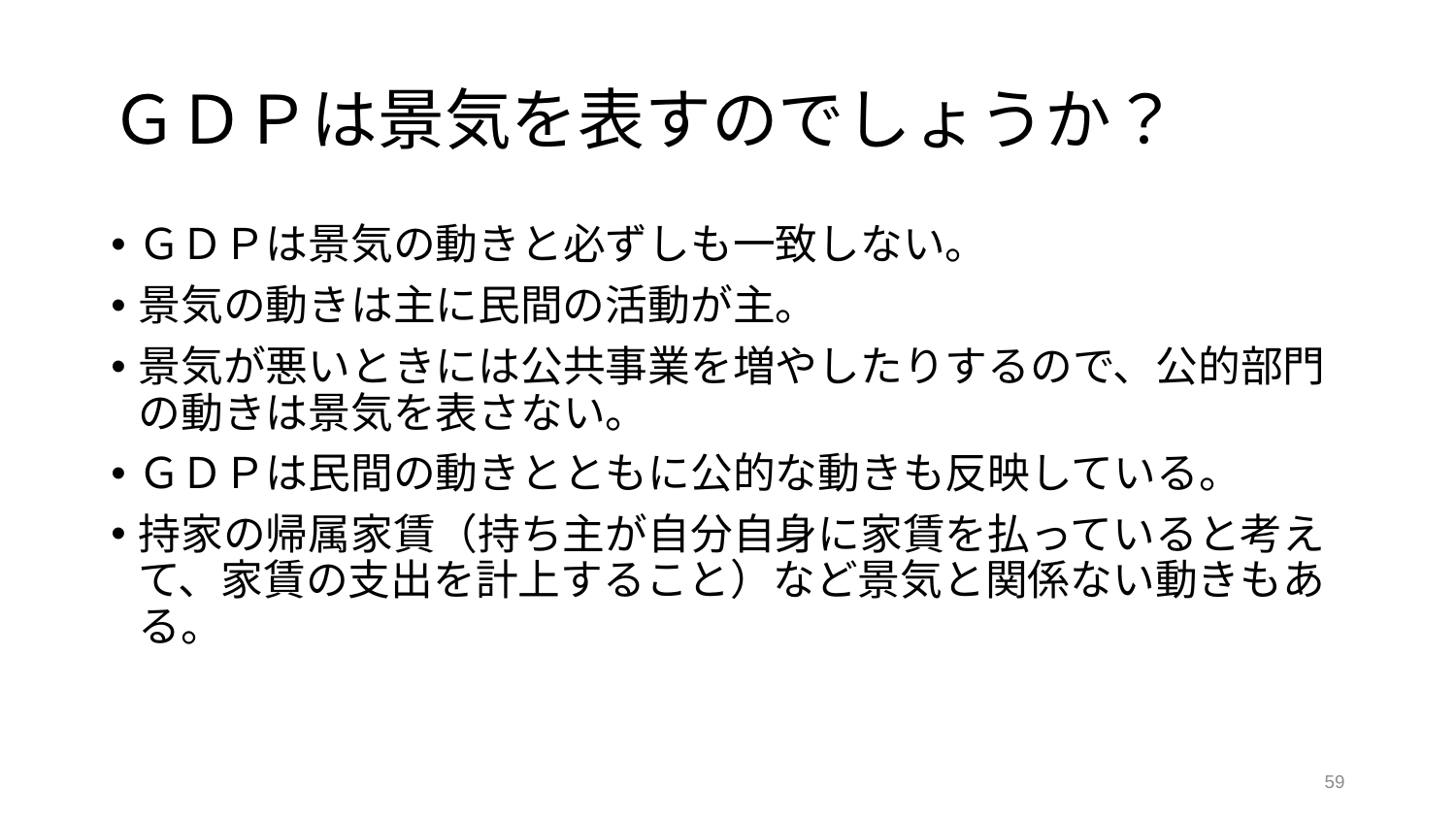

# ＧＤＰは景気を表すのでしょうか？
ＧＤＰは景気の動きと必ずしも一致しない。
景気の動きは主に民間の活動が主。
景気が悪いときには公共事業を増やしたりするので、公的部門の動きは景気を表さない。
ＧＤＰは民間の動きとともに公的な動きも反映している。
持家の帰属家賃（持ち主が自分自身に家賃を払っていると考えて、家賃の支出を計上すること）など景気と関係ない動きもある。
59